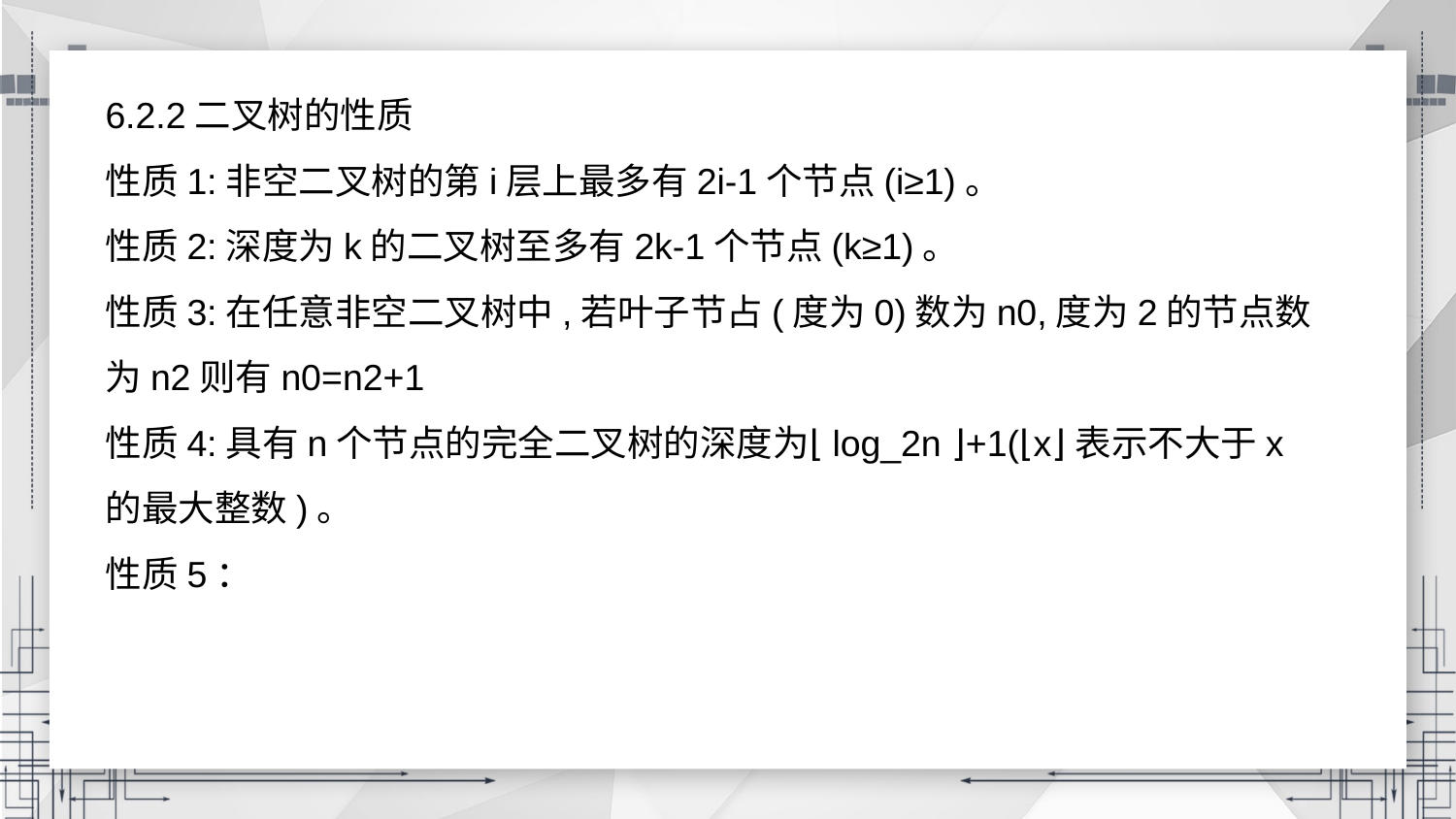

6.2.2二叉树的性质
性质1:非空二叉树的第i层上最多有2i-1个节点(i≥1)。
性质2:深度为k的二叉树至多有2k-1个节点(k≥1)。
性质3:在任意非空二叉树中,若叶子节占(度为0)数为n0,度为2的节点数为n2则有n0=n2+1
性质4:具有n个节点的完全二叉树的深度为⌊log_2⁡n ⌋+1(⌊x⌋表示不大于x的最大整数)。
性质5：